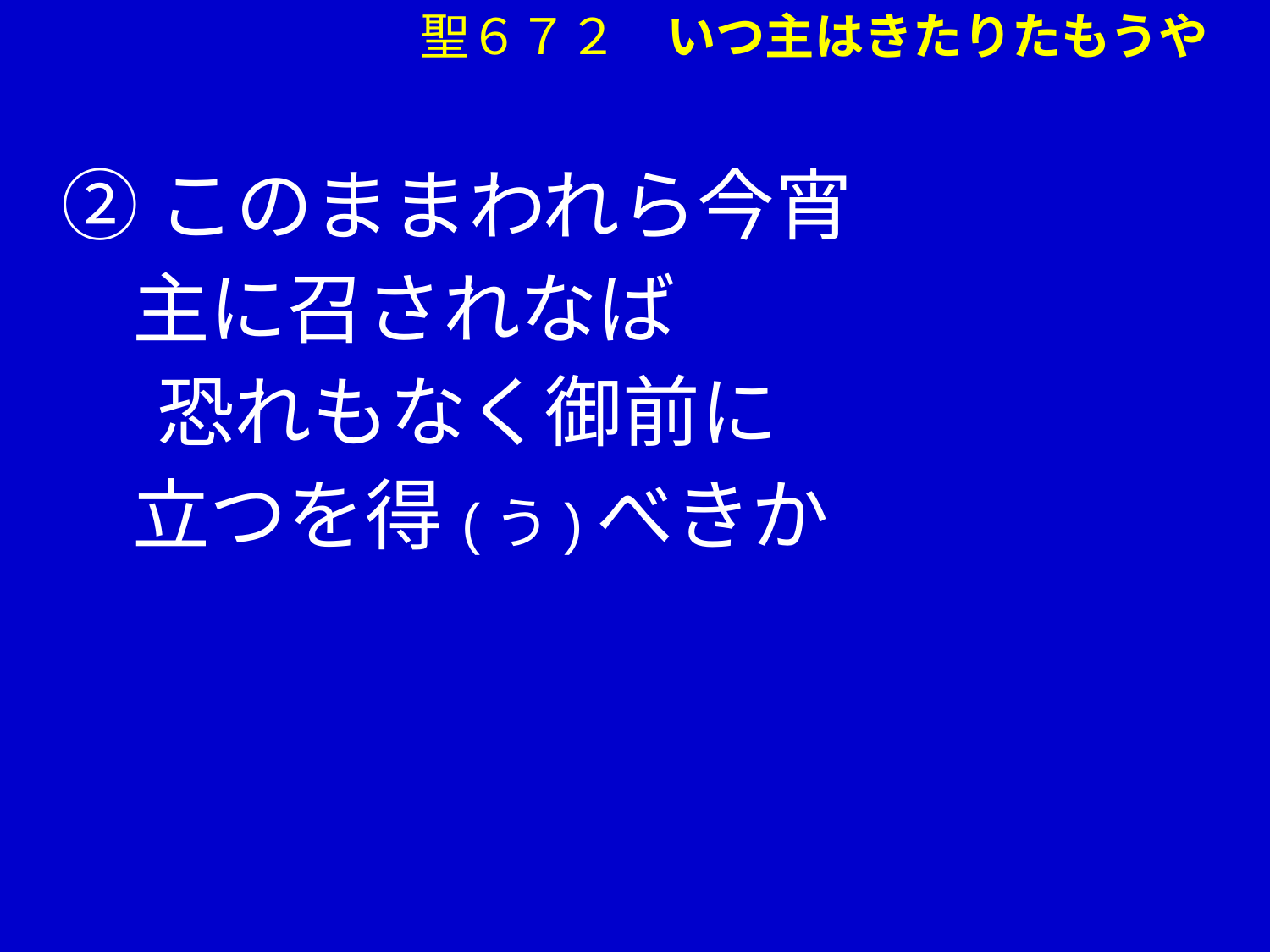

聖６７２　いつ主はきたりたもうや
②このままわれら今宵
   主に召されなば
　 恐れもなく御前に
   立つを得(う)べきか